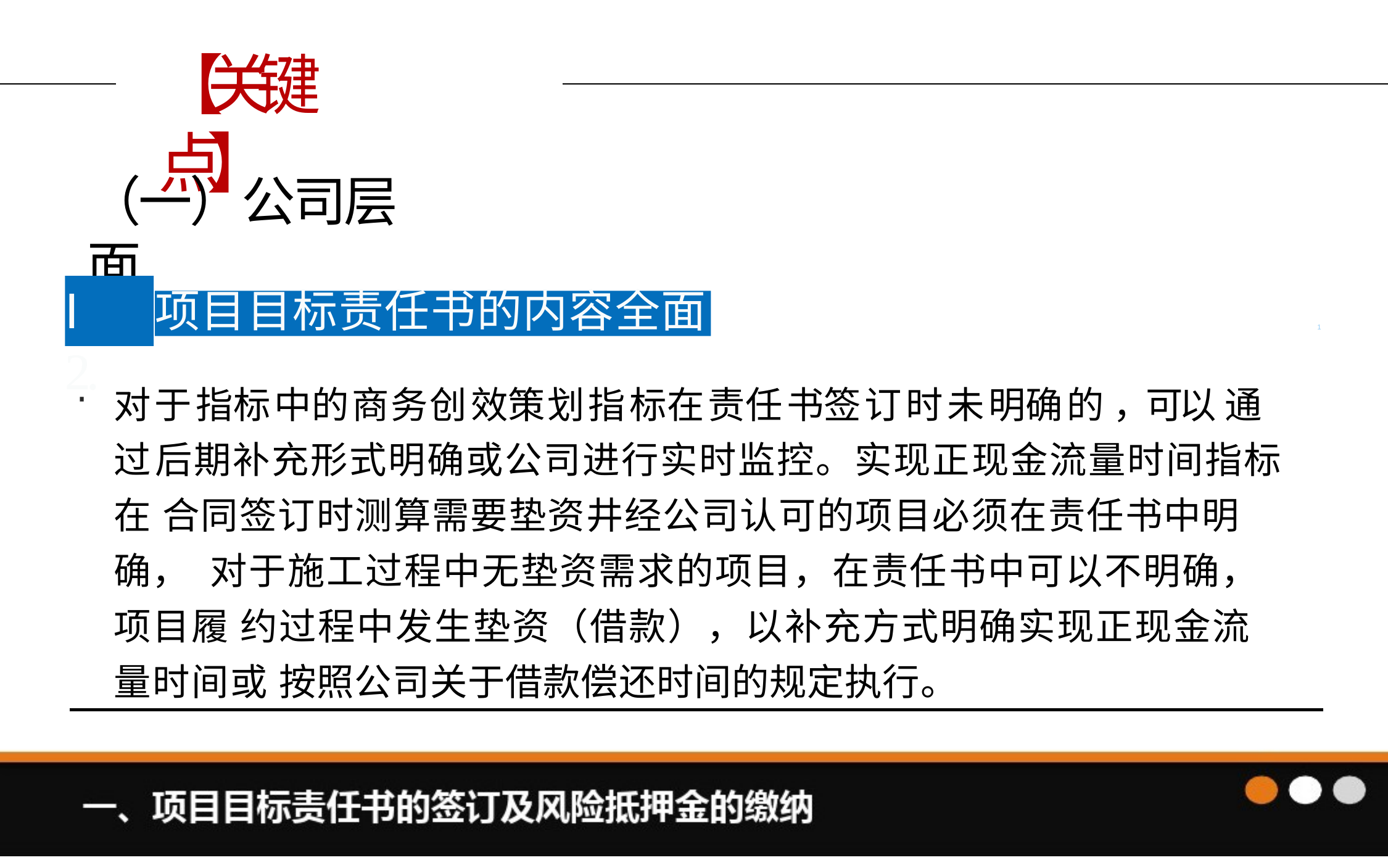

# 【关键点】

（一）公司层面

I	2.
项目目标责任书的内容全面
1
对于指标中的商务创效策划指标在责任书签订时未明确的，可以 通过 后期补充形式明确或公司进行实时监控。实现正现金流量时间指标在 合同签订时测算需要垫资井经公司认可的项目必须在责任书中明确，  对于施工过程中无垫资需求的项目，在责任书中可以不明确，项目履 约过程中发生垫资（借款），以补充方式明确实现正现金流量时间或 按照公司关于借款偿还时间的规定执行。